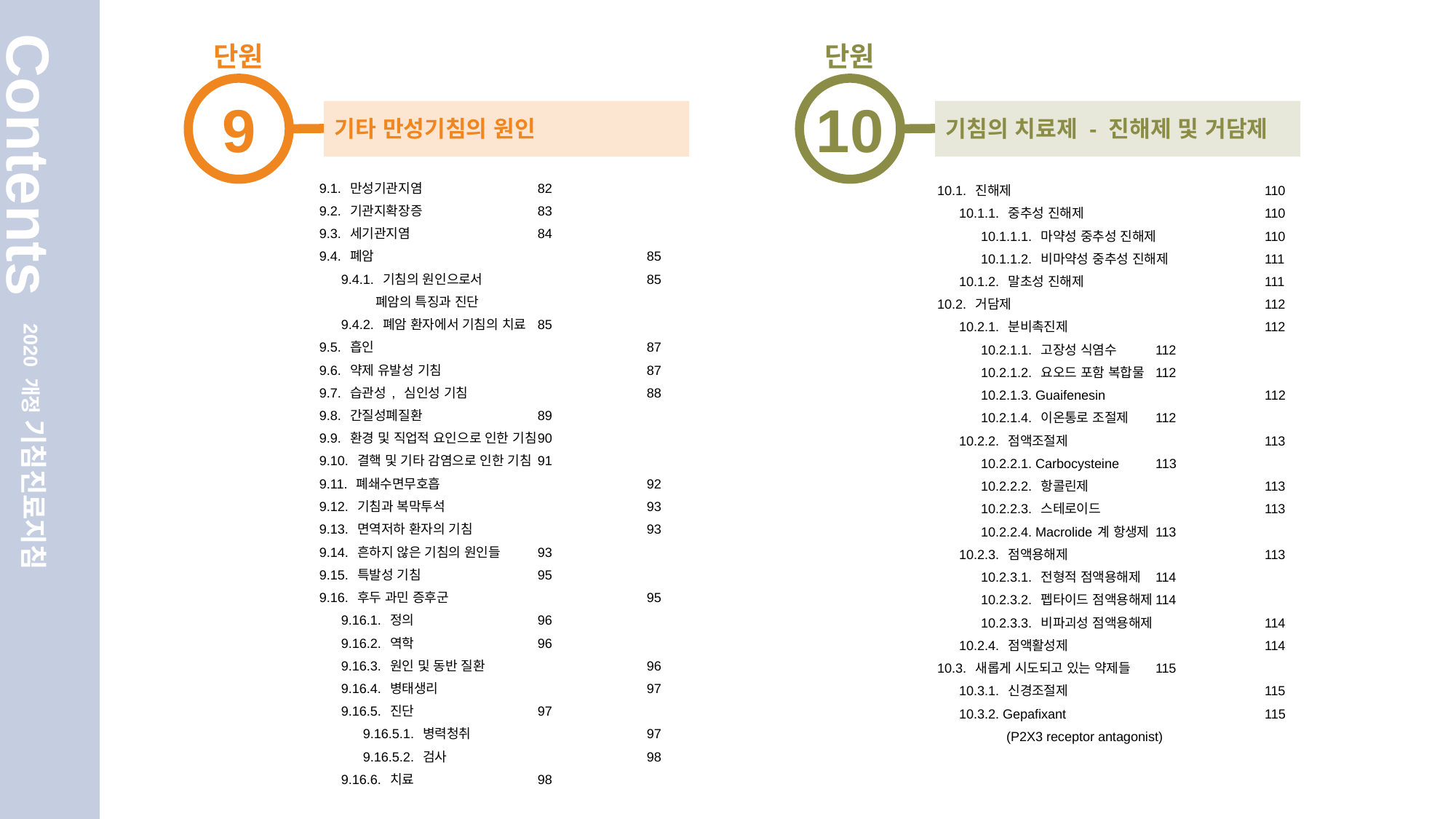

단원

9

기타 만성기침의 원인
단원

10

기침의 치료제 - 진해제 및 거담제
9.1. 만성기관지염		82
9.2. 기관지확장증 		83
9.3. 세기관지염 		84
9.4. 폐암			85
      9.4.1. 기침의 원인으로서 		85
              폐암의 특징과 진단
      9.4.2. 폐암 환자에서 기침의 치료	85
9.5. 흡인			87
9.6. 약제 유발성 기침		87
9.7. 습관성, 심인성 기침		88
9.8. 간질성폐질환		89
9.9. 환경 및 직업적 요인으로 인한 기침	90
9.10. 결핵 및 기타 감염으로 인한 기침	91
9.11. 폐쇄수면무호흡		92
9.12. 기침과 복막투석		93
9.13. 면역저하 환자의 기침		93
9.14. 흔하지 않은 기침의 원인들	93
9.15. 특발성 기침		95
9.16. 후두 과민 증후군		95
      9.16.1. 정의		96
      9.16.2. 역학		96
      9.16.3. 원인 및 동반 질환 		96
      9.16.4. 병태생리		97
      9.16.5. 진단		97
            9.16.5.1. 병력청취		97
            9.16.5.2. 검사		98
      9.16.6. 치료		98
10.1. 진해제			110
      10.1.1. 중추성 진해제		110
            10.1.1.1. 마약성 중추성 진해제	110
            10.1.1.2. 비마약성 중추성 진해제	111
      10.1.2. 말초성 진해제		111
10.2. 거담제			112
      10.2.1. 분비촉진제		112
            10.2.1.1. 고장성 식염수	112
            10.2.1.2. 요오드 포함 복합물	112
            10.2.1.3. Guaifenesin		112
            10.2.1.4. 이온통로 조절제	112
      10.2.2. 점액조절제		113
            10.2.2.1. Carbocysteine	113
            10.2.2.2. 항콜린제		113
            10.2.2.3. 스테로이드		113
            10.2.2.4. Macrolide계 항생제	113
      10.2.3. 점액용해제		113
            10.2.3.1. 전형적 점액용해제	114
            10.2.3.2. 펩타이드 점액용해제	114
            10.2.3.3. 비파괴성 점액용해제 	114
      10.2.4. 점액활성제		114
10.3. 새롭게 시도되고 있는 약제들	115
      10.3.1. 신경조절제		115
      10.3.2. Gepafixant 		115
                   (P2X3 receptor antagonist)